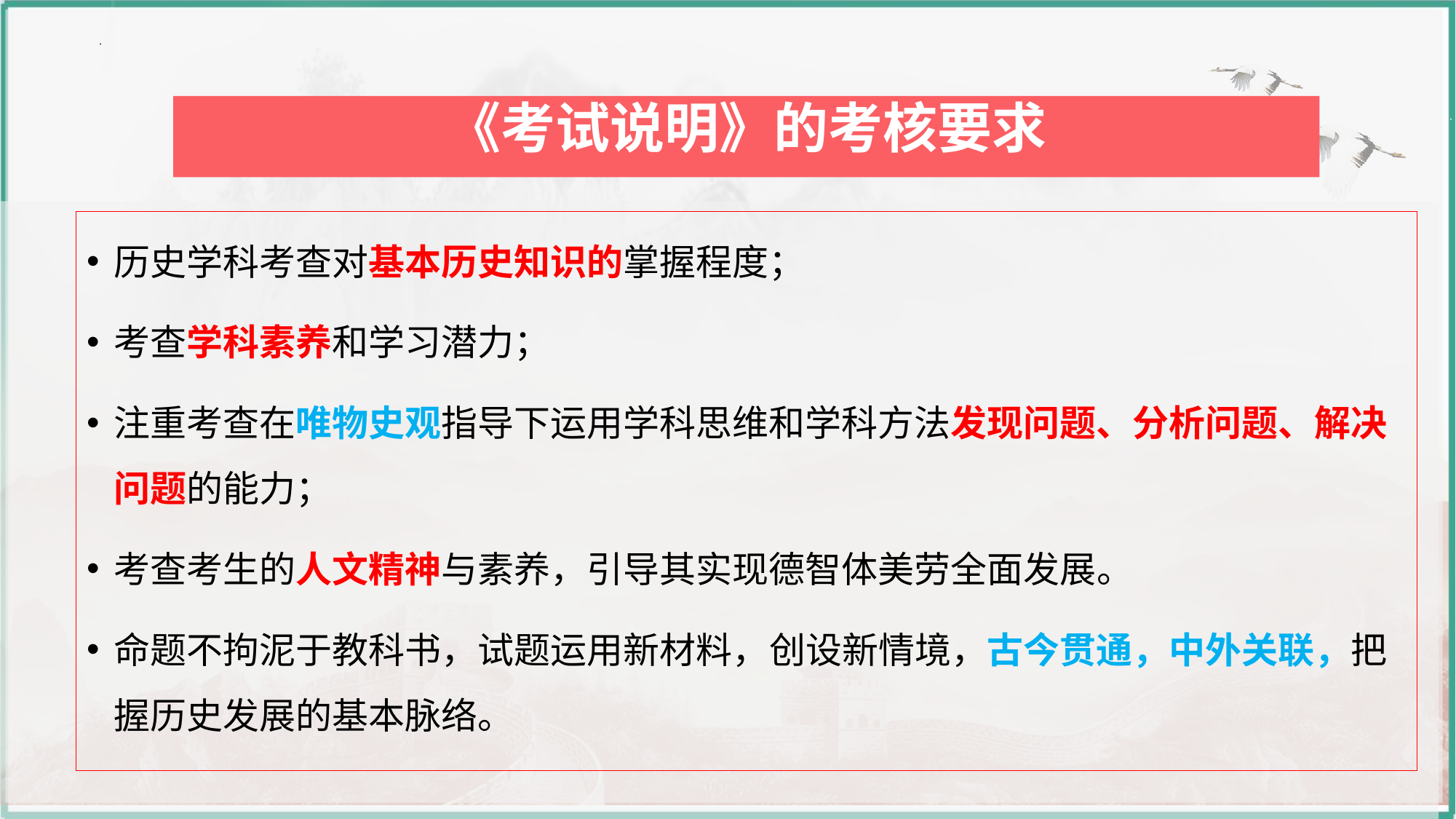

《考试说明》的考核要求
历史学科考查对基本历史知识的掌握程度；
考查学科素养和学习潜力；
注重考查在唯物史观指导下运用学科思维和学科方法发现问题、分析问题、解决问题的能力；
考查考生的人文精神与素养，引导其实现德智体美劳全面发展。
命题不拘泥于教科书，试题运用新材料，创设新情境，古今贯通，中外关联，把握历史发展的基本脉络。